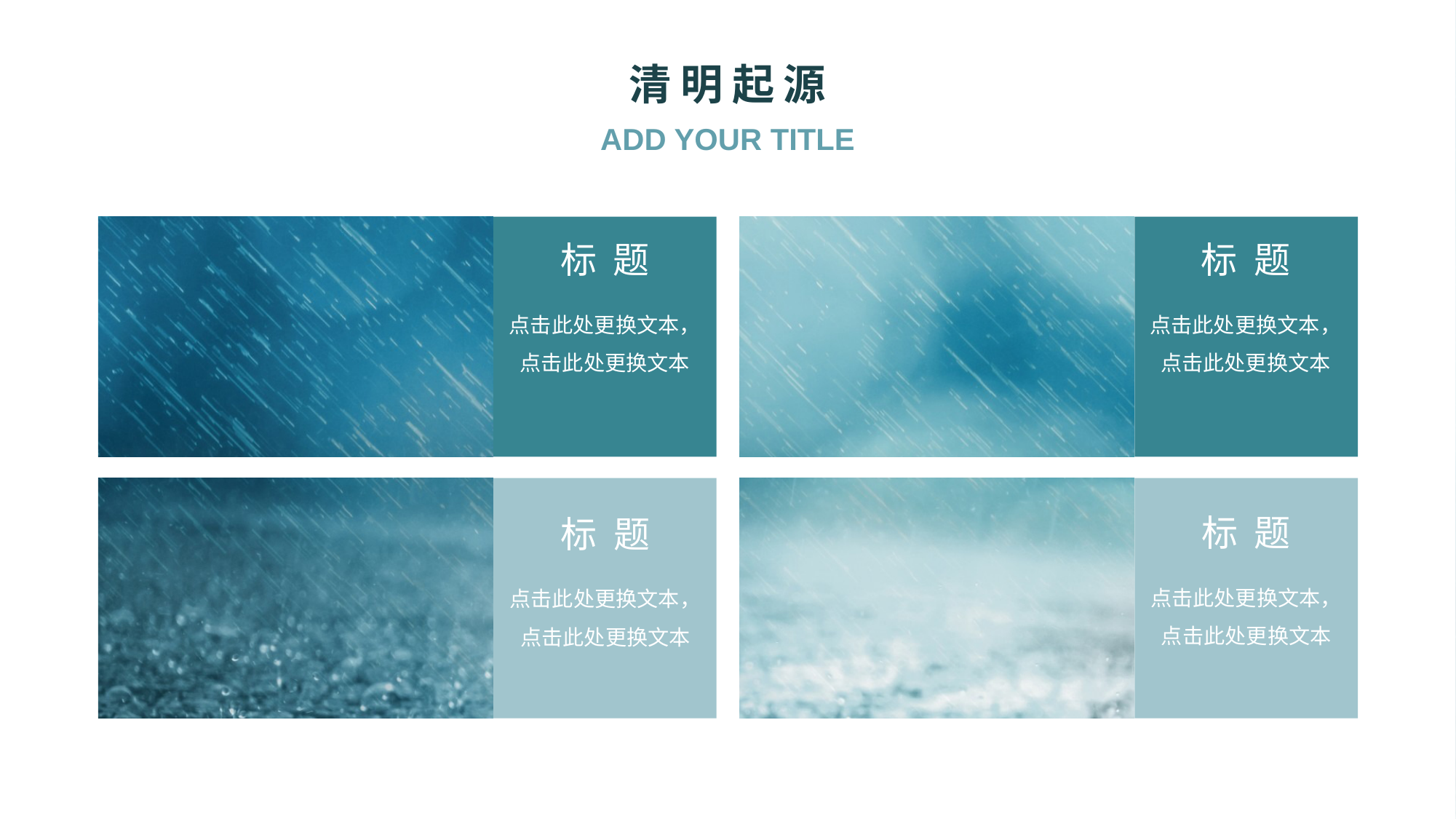

清明起源
ADD YOUR TITLE

标  题
标  题
点击此处更换文本，点击此处更换文本
点击此处更换文本，点击此处更换文本

标  题
标  题
点击此处更换文本，点击此处更换文本
点击此处更换文本，点击此处更换文本